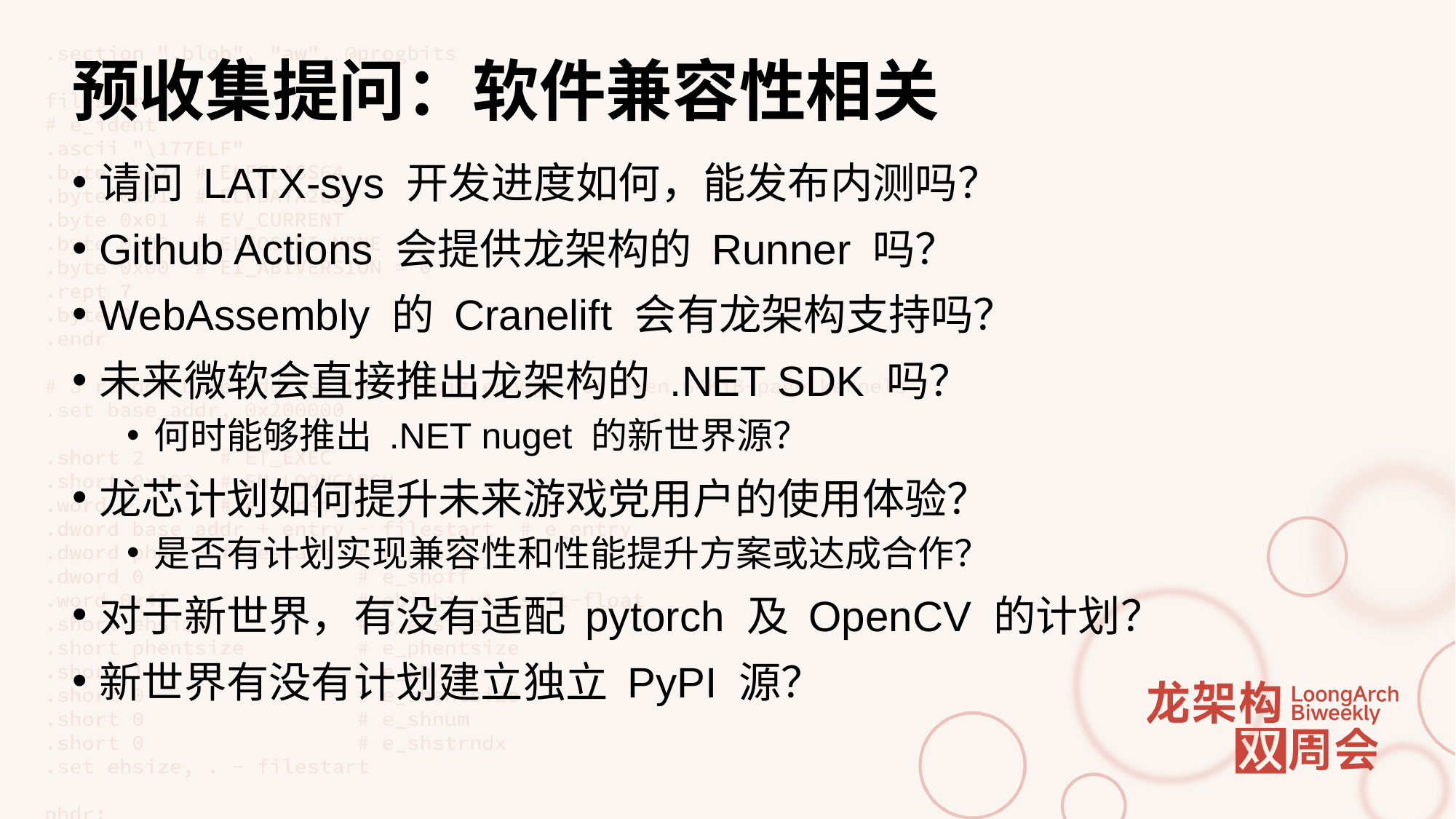

# 预收集提问：软件兼容性相关
请问 LATX-sys 开发进度如何，能发布内测吗？
Github Actions 会提供龙架构的 Runner 吗？
WebAssembly 的 Cranelift 会有龙架构支持吗？
未来微软会直接推出龙架构的 .NET SDK 吗？
何时能够推出 .NET nuget 的新世界源？
龙芯计划如何提升未来游戏党用户的使用体验？
是否有计划实现兼容性和性能提升方案或达成合作？
对于新世界，有没有适配 pytorch 及 OpenCV 的计划？
新世界有没有计划建立独立 PyPI 源？